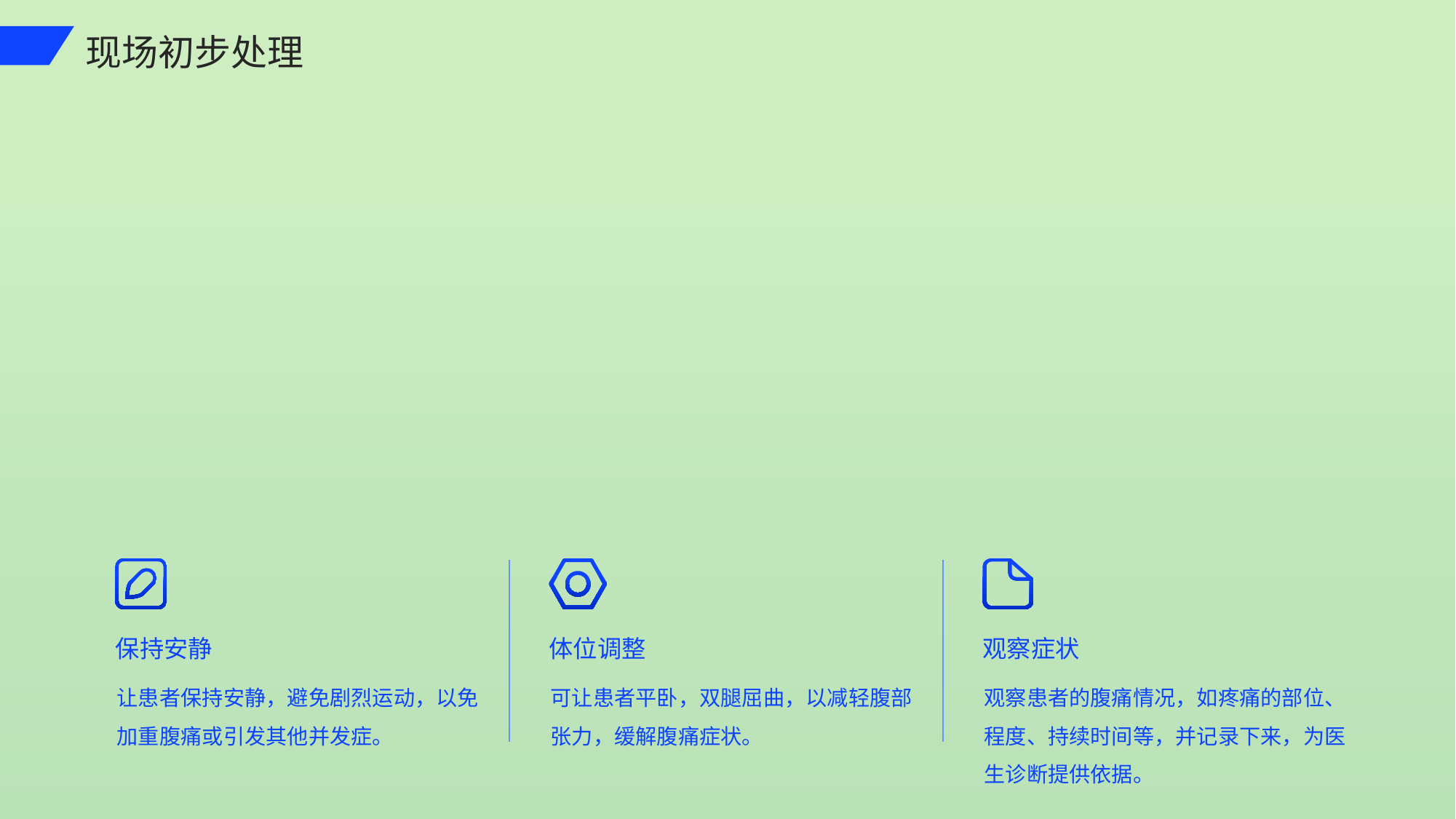

现场初步处理

保持安静
体位调整
观察症状
让患者保持安静，避免剧烈运动，以免加重腹痛或引发其他并发症。
可让患者平卧，双腿屈曲，以减轻腹部张力，缓解腹痛症状。
观察患者的腹痛情况，如疼痛的部位、程度、持续时间等，并记录下来，为医生诊断提供依据。